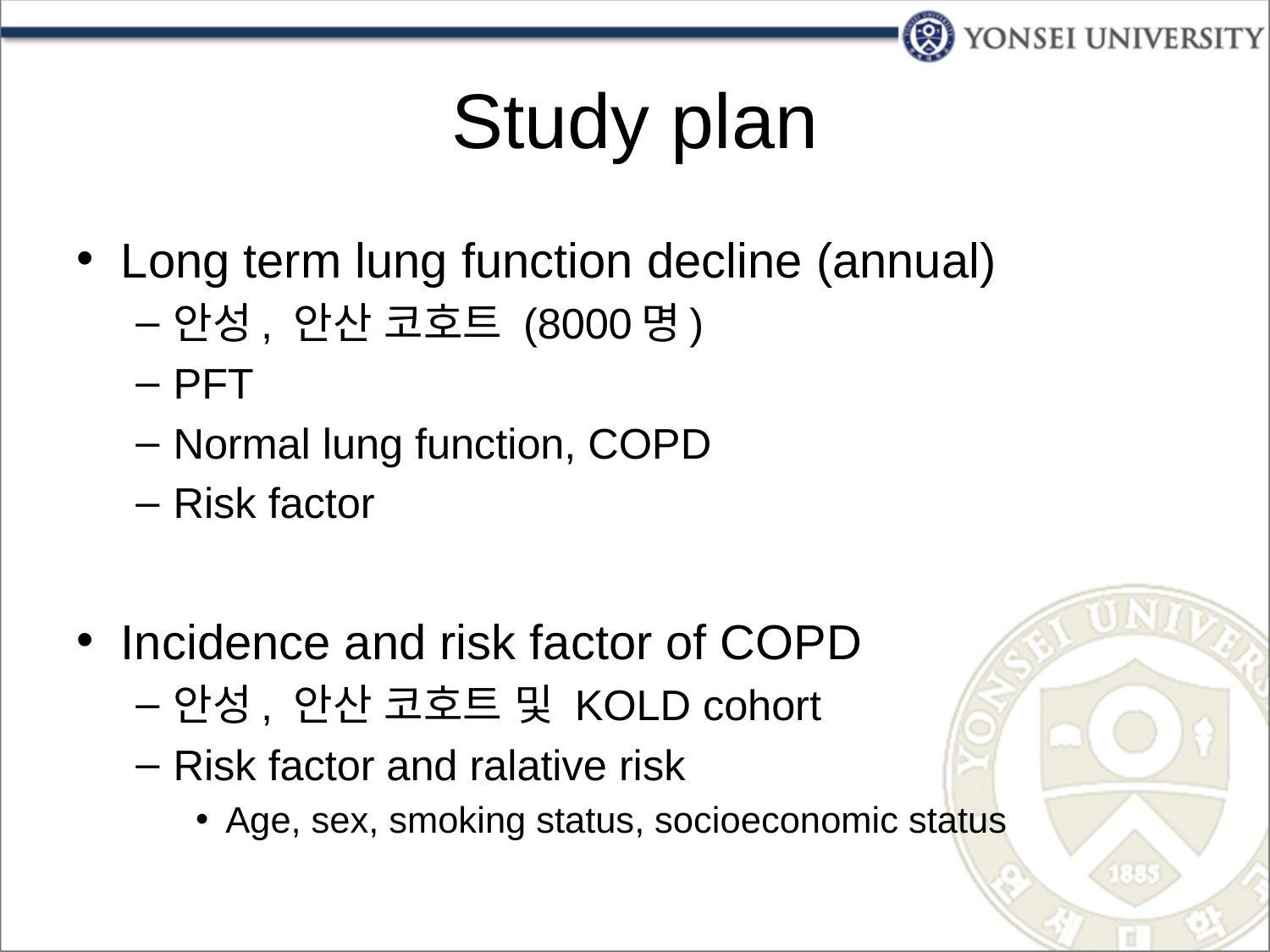

# Study plan
Long term lung function decline (annual)
안성, 안산 코호트 (8000명)
PFT
Normal lung function, COPD
Risk factor

Incidence and risk factor of COPD
안성, 안산 코호트 및 KOLD cohort
Risk factor and ralative risk
Age, sex, smoking status, socioeconomic status